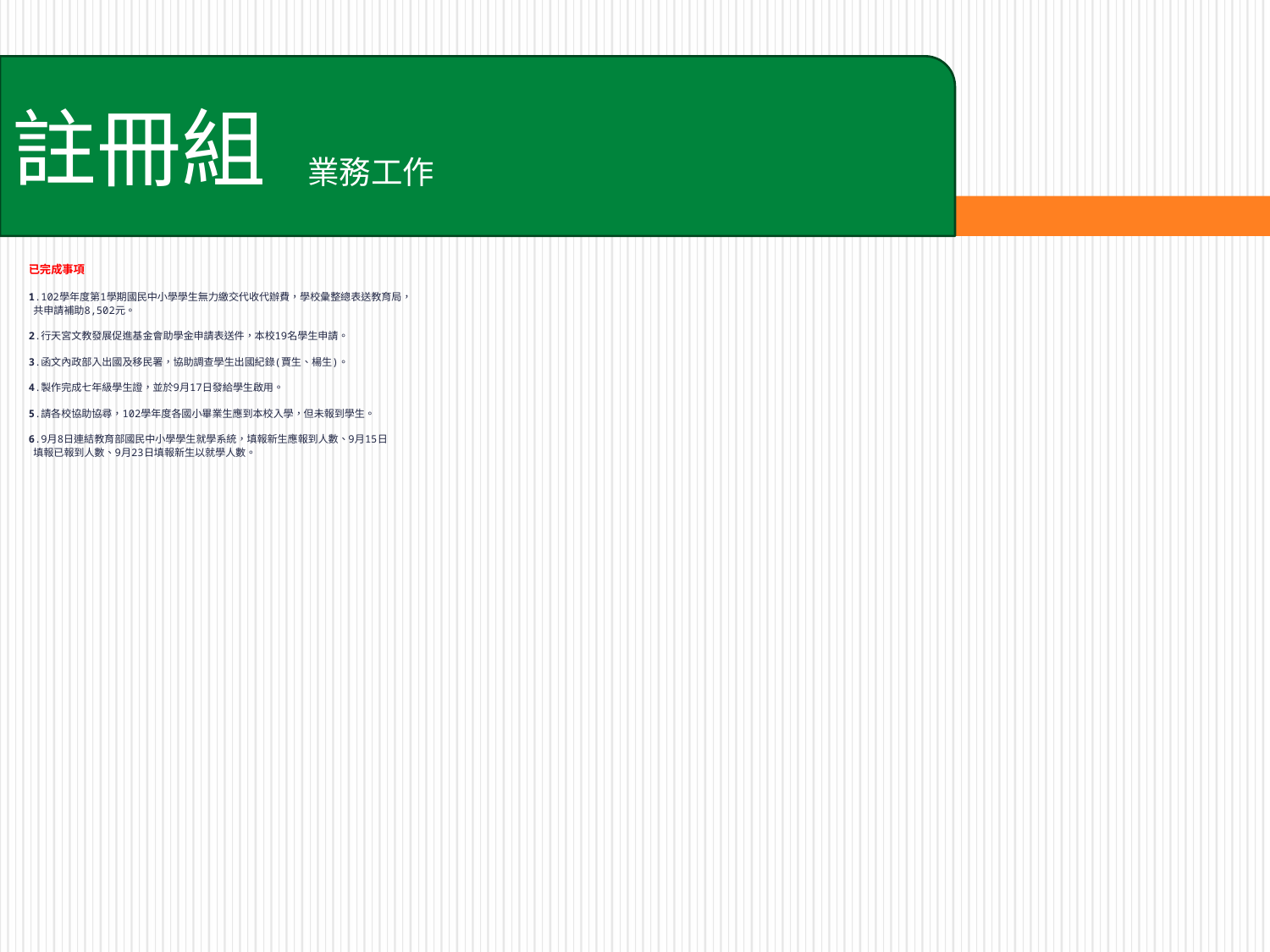

註冊組
業務工作

已完成事項

1.102學年度第1學期國民中小學學生無力繳交代收代辦費，學校彙整總表送教育局，
  共申請補助8,502元。

2.行天宮文教發展促進基金會助學金申請表送件，本校19名學生申請。

3.函文內政部入出國及移民署，協助調查學生出國紀錄(賈生、楊生)。

4.製作完成七年級學生證，並於9月17日發給學生啟用。

5.請各校協助協尋，102學年度各國小畢業生應到本校入學，但未報到學生。

6.9月8日連結教育部國民中小學學生就學系統，填報新生應報到人數、9月15日
  填報已報到人數、9月23日填報新生以就學人數。